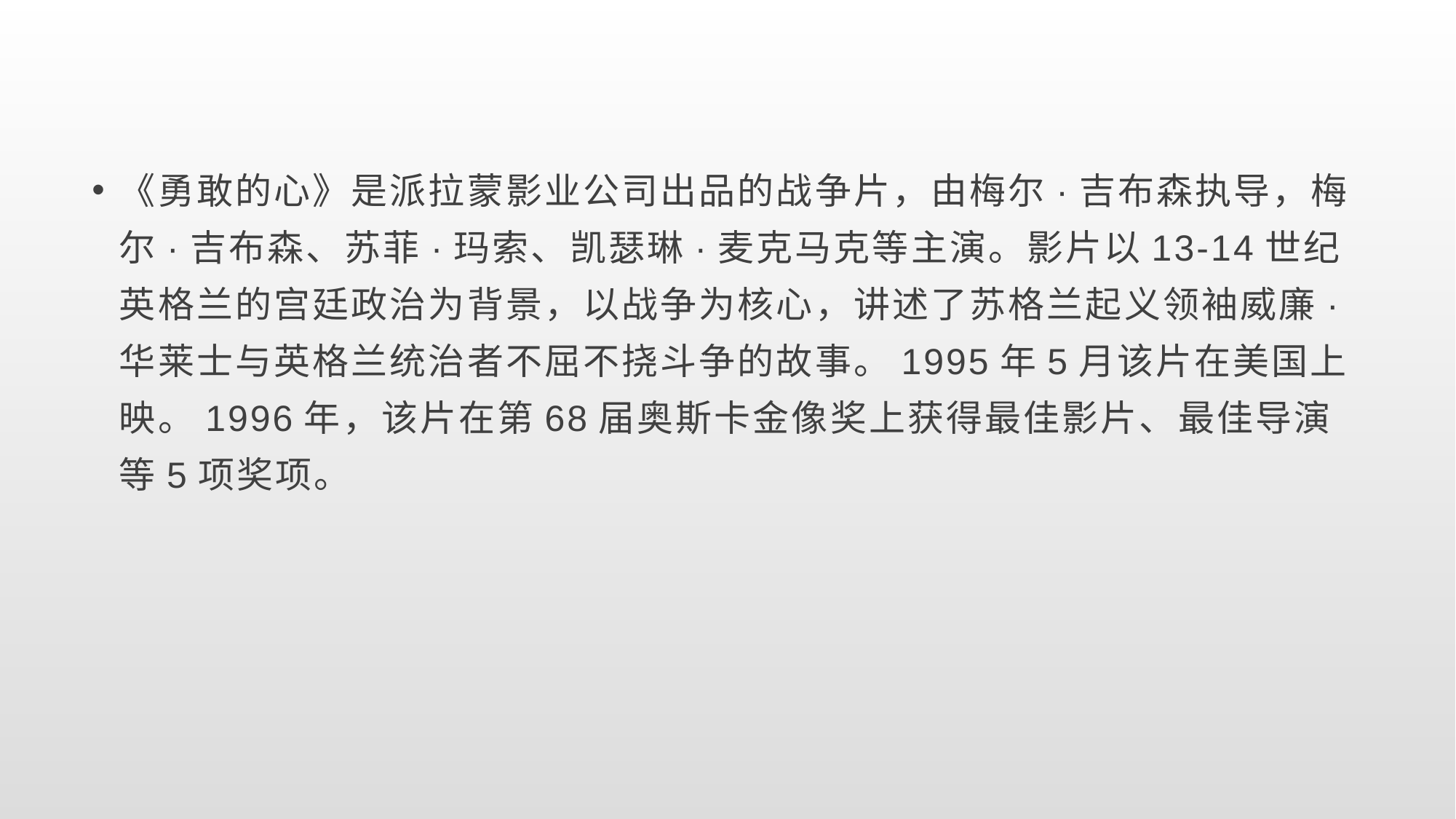

#
《勇敢的心》是派拉蒙影业公司出品的战争片，由梅尔·吉布森执导，梅尔·吉布森、苏菲·玛索、凯瑟琳·麦克马克等主演。影片以13-14世纪英格兰的宫廷政治为背景，以战争为核心，讲述了苏格兰起义领袖威廉·华莱士与英格兰统治者不屈不挠斗争的故事。1995年5月该片在美国上映。1996年，该片在第68届奥斯卡金像奖上获得最佳影片、最佳导演等5项奖项。